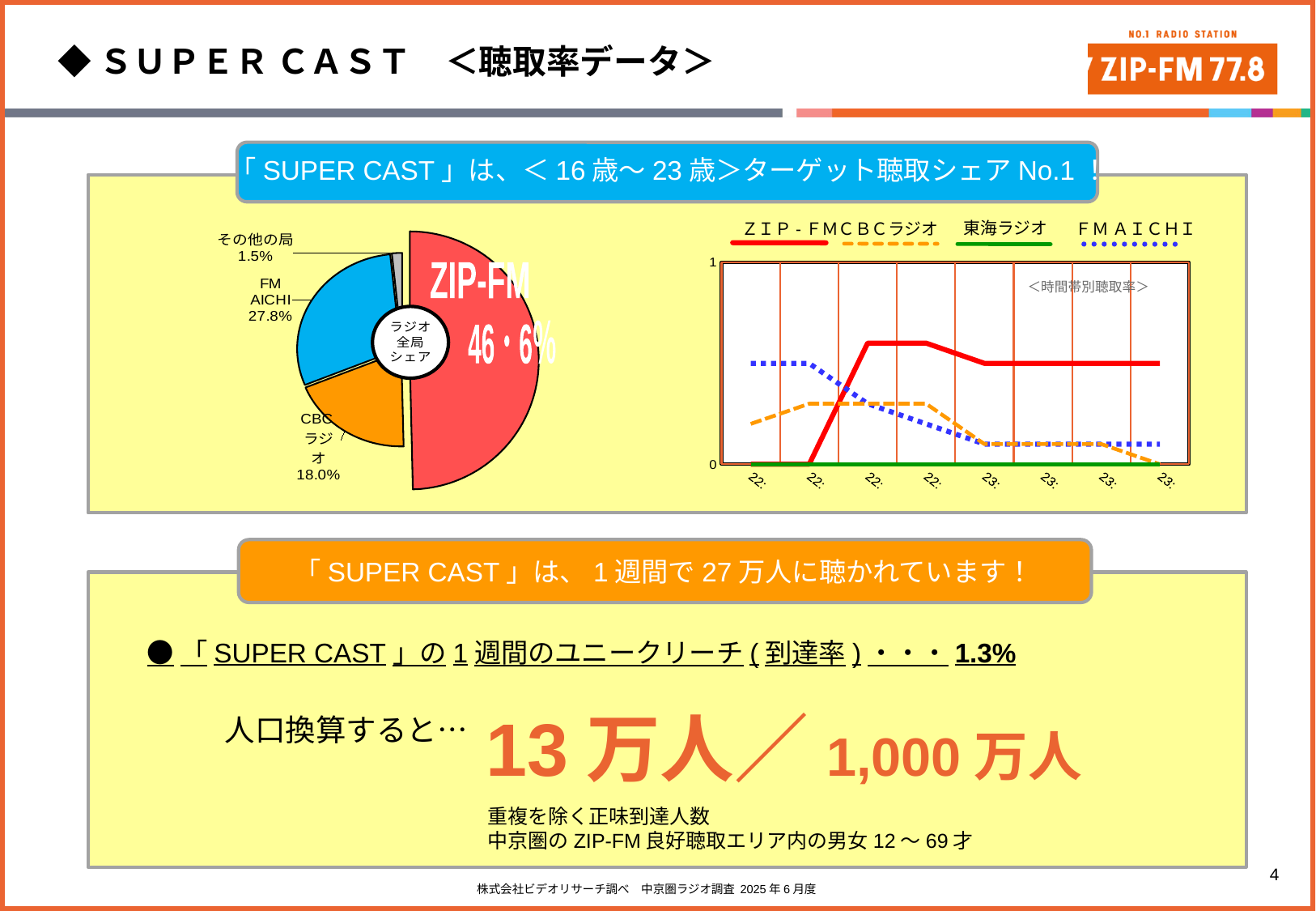

◆ＳＵＰＥＲ ＣＡＳＴ　＜聴取率データ＞

「SUPER CAST」は、＜16歳～23歳＞ターゲット聴取シェアNo.1！

### Chart

| Category | 07:00-24:00 |
|---|---|
| ZIP-FM | 46.6 |
| CBCラジオ | 18.0 |
| 東海ラジオ | 0.0 |
| FM AICHI | 27.8 |
| NHK-FM | 0.0 |
| NHK第1 | 0.0 |
| その他の局 | 1.5 |

### Chart

| Category | 07:00-24:00 |
|---|---|
| ZIP-FM | 46.6 |
| FM AICHI | 18.0 |
| NHK-FM | 0.0 |
| CBCラジオ | 27.8 |
| 東海ラジオ | 0.0 |
| NHK第1 | 0.0 |
| その他の局 | 1.5 |
ZIP-FM
46．6％
東海ラジオ
ＦＭ ＡＩＣＨＩ
ＺＩＰ-ＦＭ
ＣＢＣラジオ

### Chart

| Category |
|---|

### Chart

| Category | ＺＩＰ－ＦＭ | FM AICHI | ＣＢＣラジオ | 東海ラジオ |
|---|---|---|---|---|
| 22:00 | 0.0 | 0.5 | 0.2 | 0.0 |
| 22:15 | 0.0 | 0.5 | 0.3 | 0.0 |
| 22:30 | 0.6 | 0.3 | 0.3 | 0.0 |
| 22:45 | 0.6 | 0.2 | 0.3 | 0.0 |
| 23:00 | 0.5 | 0.1 | 0.1 | 0.0 |
| 23:15 | 0.5 | 0.1 | 0.1 | 0.0 |
| 23:30 | 0.5 | 0.1 | 0.1 | 0.0 |
| 23:45 | 0.5 | 0.1 | 0.0 | 0.0 |
＜時間帯別聴取率＞

「SUPER CAST」は、1週間で27万人に聴かれています！

●「SUPER CAST」の1週間のユニークリーチ(到達率)・・・1.3%
13万人／1,000万人
人口換算すると…
重複を除く正味到達人数
中京圏のZIP-FM良好聴取エリア内の男女12～69才
株式会社ビデオリサーチ調べ　中京圏ラジオ調査 2025年6月度